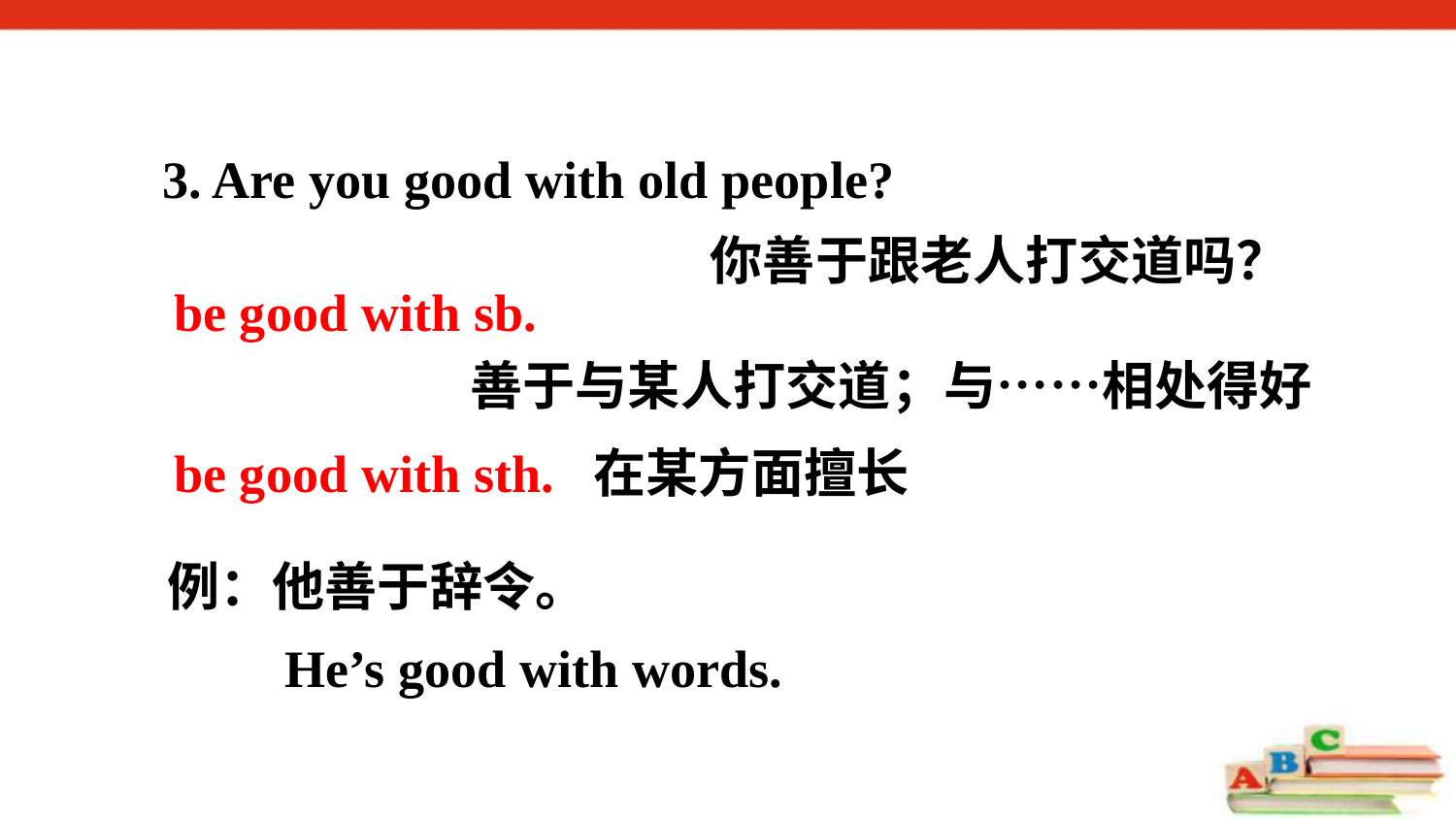

3. Are you good with old people?
                                             你善于跟老人打交道吗？
be good with sb.
善于与某人打交道；与……相处得好
be good with sth.
在某方面擅长
例：他善于辞令。
         He’s good with words.